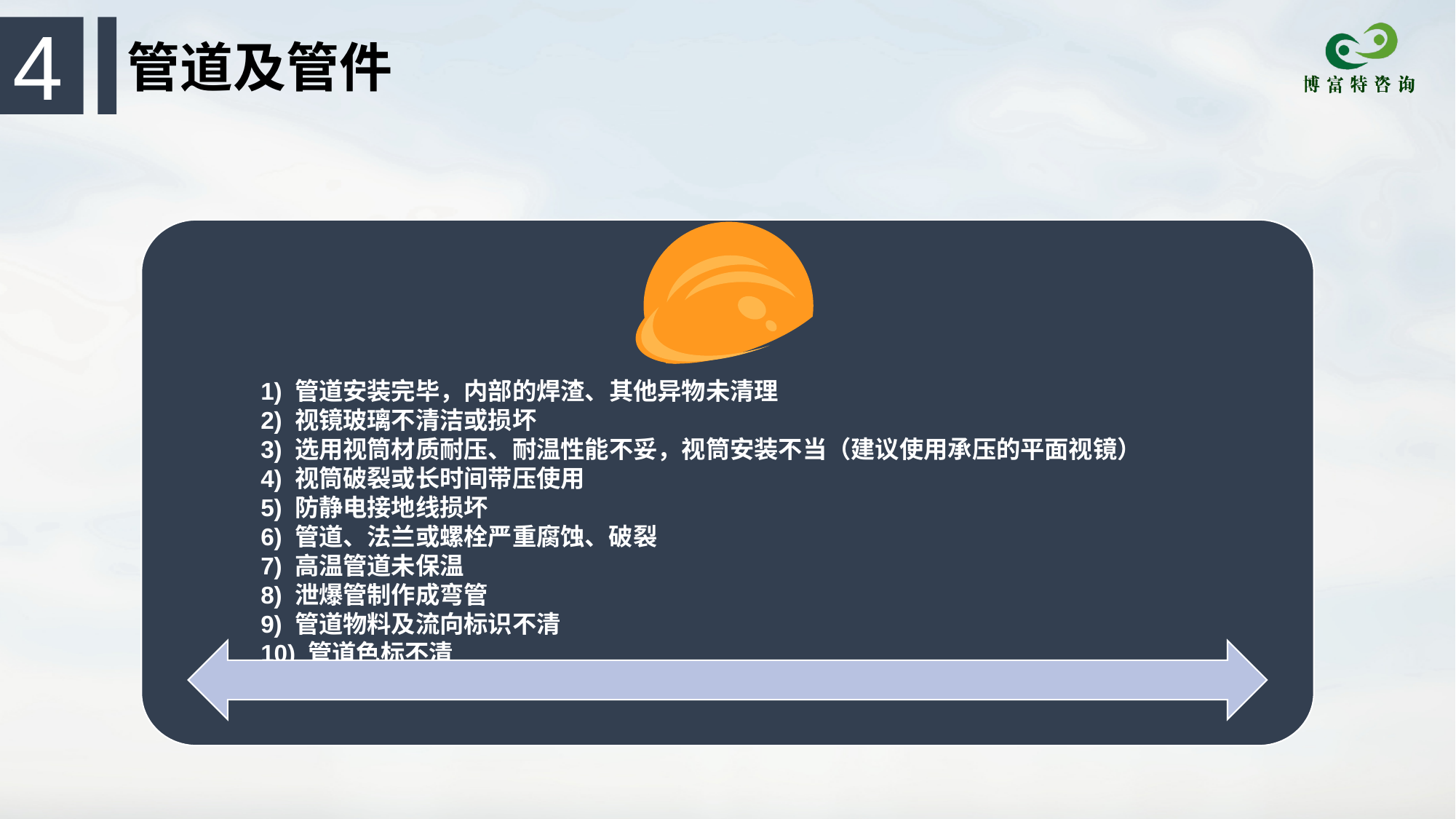

4

管道及管件
1) 管道安装完毕，内部的焊渣、其他异物未清理
2) 视镜玻璃不清洁或损坏
3) 选用视筒材质耐压、耐温性能不妥，视筒安装不当（建议使用承压的平面视镜）
4) 视筒破裂或长时间带压使用
5) 防静电接地线损坏
6) 管道、法兰或螺栓严重腐蚀、破裂
7) 高温管道未保温
8) 泄爆管制作成弯管
9) 管道物料及流向标识不清
10) 管道色标不清